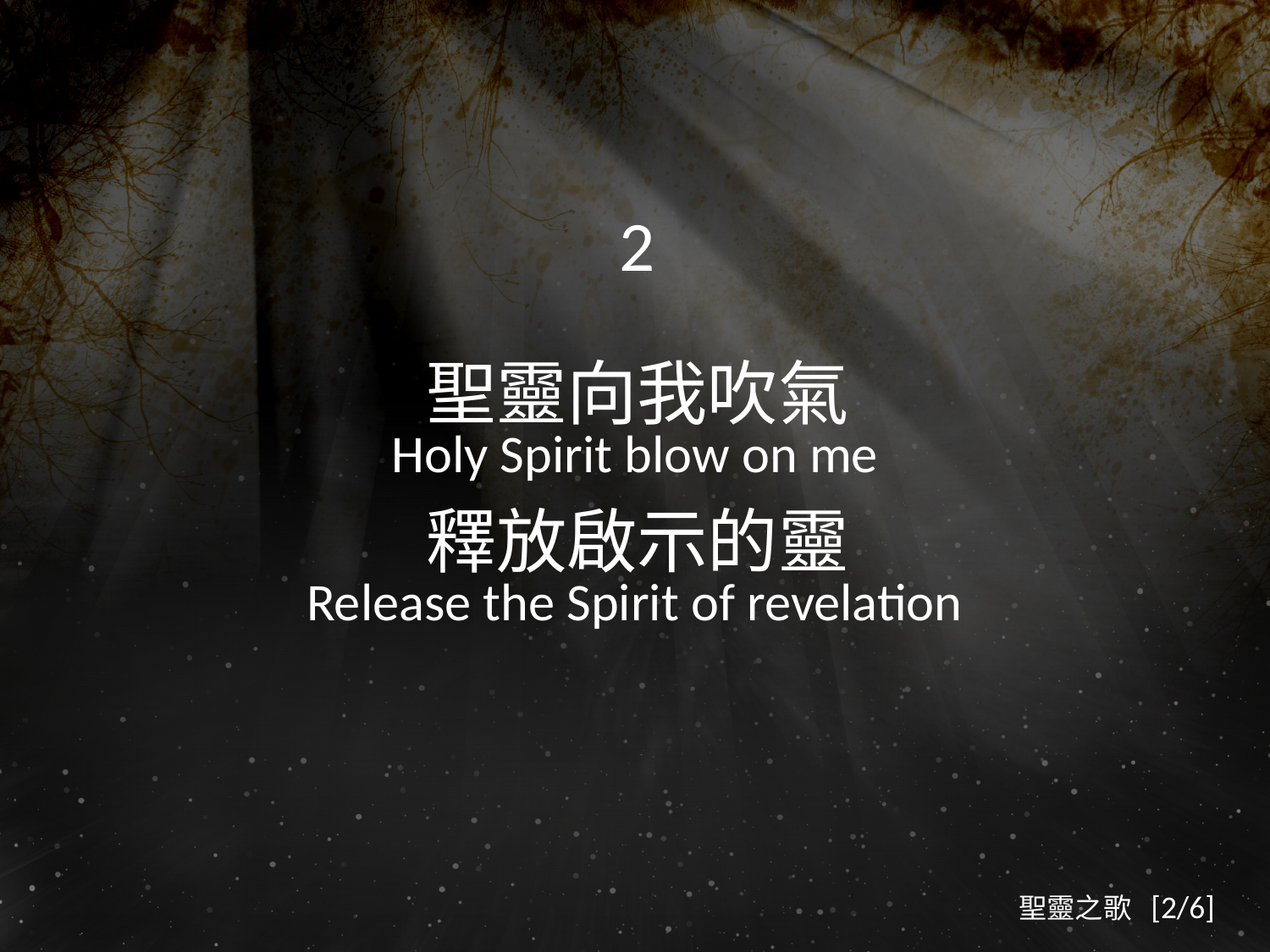

2

聖靈向我吹氣
Holy Spirit blow on me

釋放啟示的靈
Release the Spirit of revelation
聖靈之歌  [2/6]